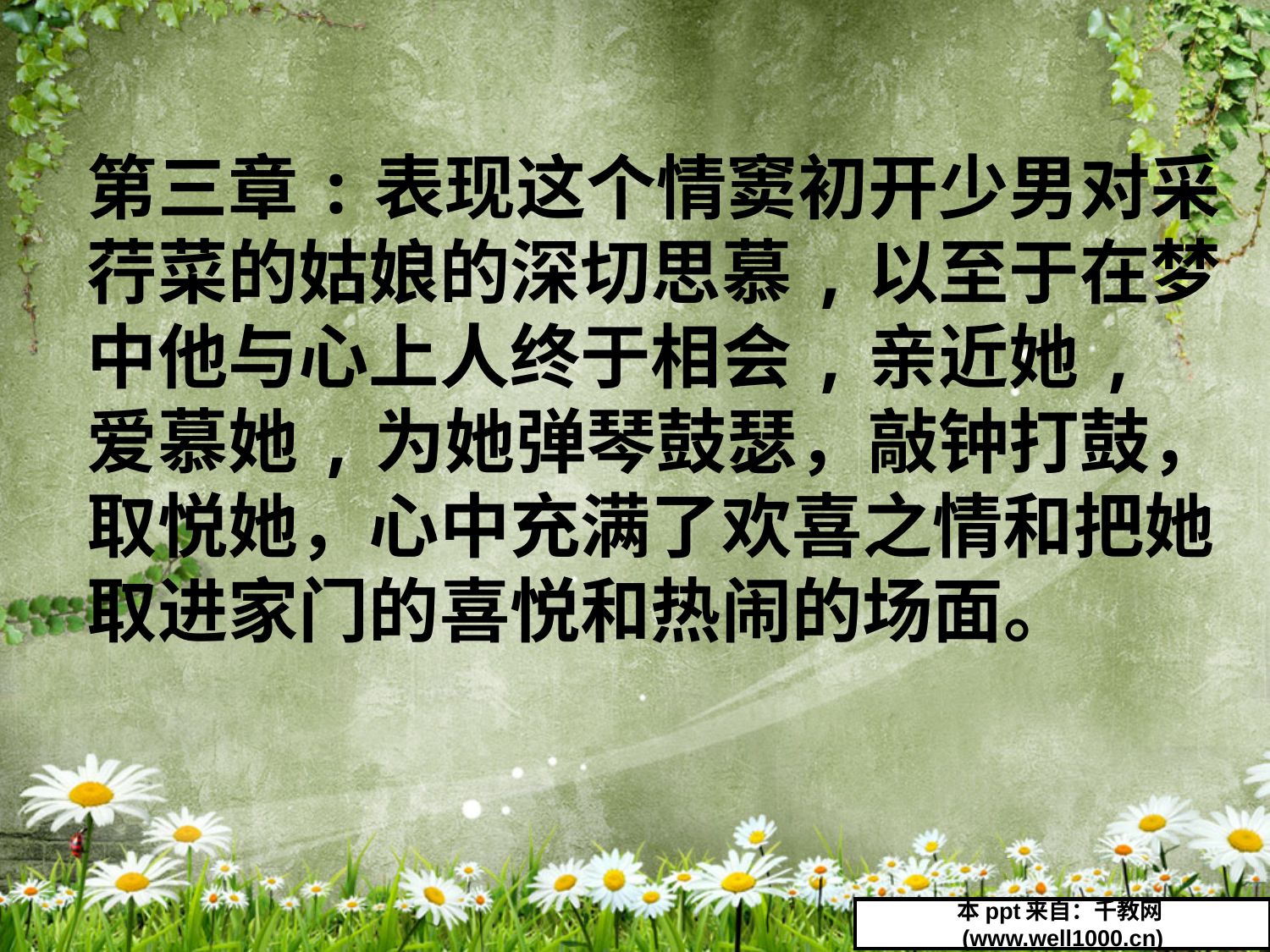

第三章:表现这个情窦初开少男对采荇菜的姑娘的深切思慕,以至于在梦中他与心上人终于相会,亲近她,爱慕她,为她弹琴鼓瑟，敲钟打鼓，取悦她，心中充满了欢喜之情和把她取进家门的喜悦和热闹的场面。

本ppt来自：千教网(www.well1000.cn)